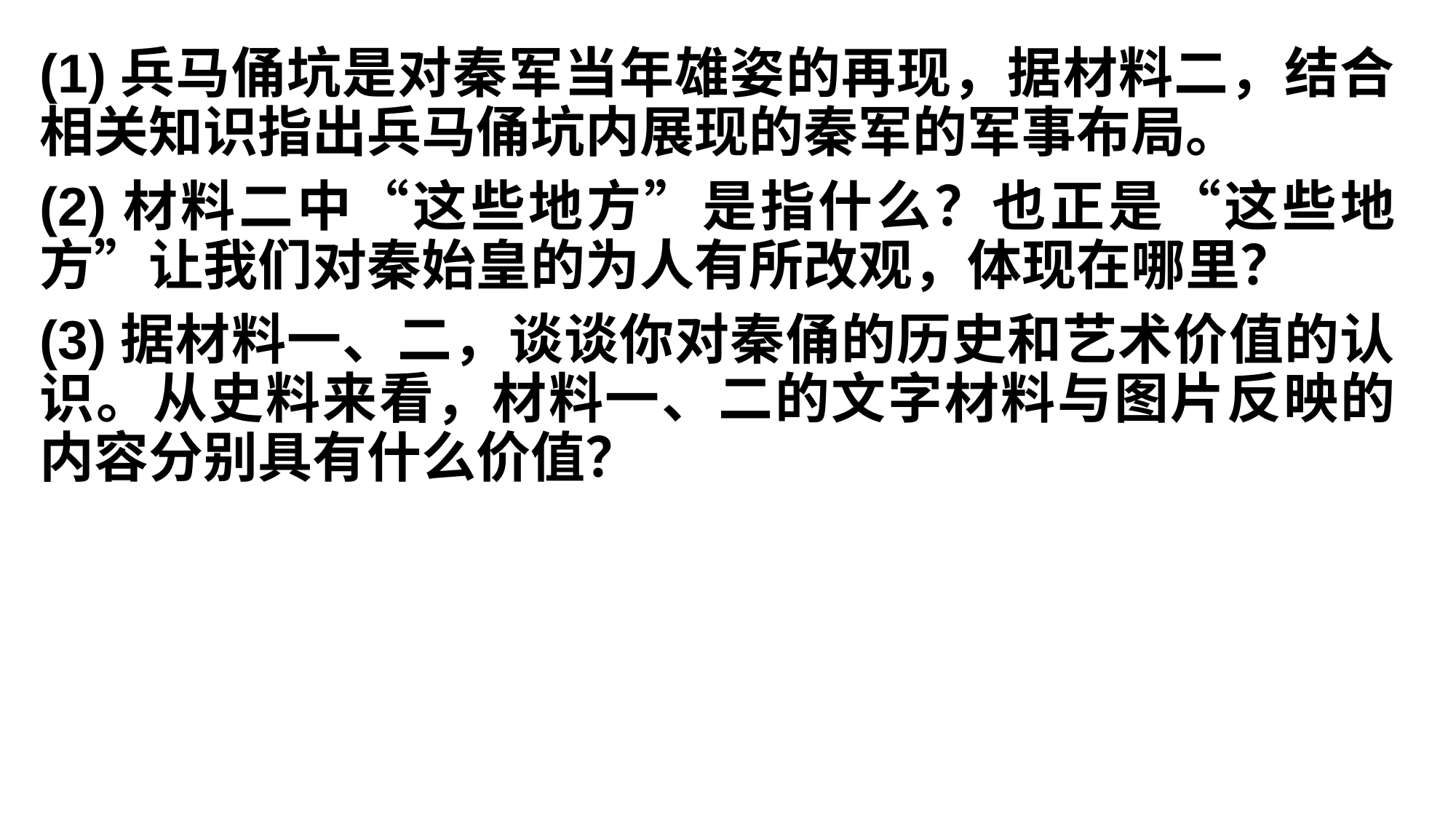

(1)兵马俑坑是对秦军当年雄姿的再现，据材料二，结合相关知识指出兵马俑坑内展现的秦军的军事布局。
(2)材料二中“这些地方”是指什么？也正是“这些地方”让我们对秦始皇的为人有所改观，体现在哪里？
(3)据材料一、二，谈谈你对秦俑的历史和艺术价值的认识。从史料来看，材料一、二的文字材料与图片反映的内容分别具有什么价值？